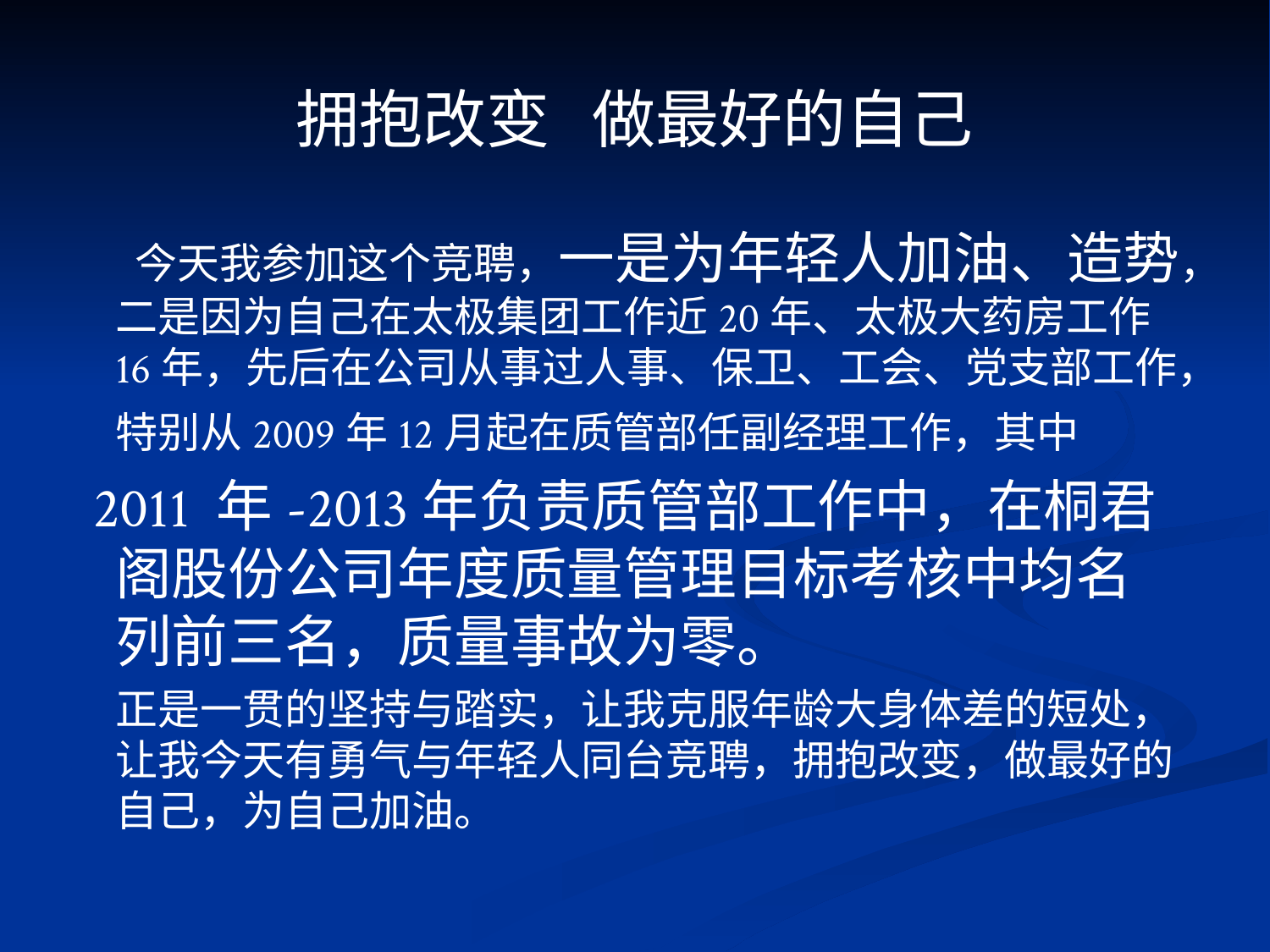

# 拥抱改变   做最好的自己
      今天我参加这个竞聘，一是为年轻人加油、造势，二是因为自己在太极集团工作近20年、太极大药房工作16年，先后在公司从事过人事、保卫、工会、党支部工作，特别从2009年12月起在质管部任副经理工作，其中
  2011 年-2013年负责质管部工作中，在桐君阁股份公司年度质量管理目标考核中均名列前三名，质量事故为零。
    正是一贯的坚持与踏实，让我克服年龄大身体差的短处，让我今天有勇气与年轻人同台竞聘，拥抱改变，做最好的自己，为自己加油。